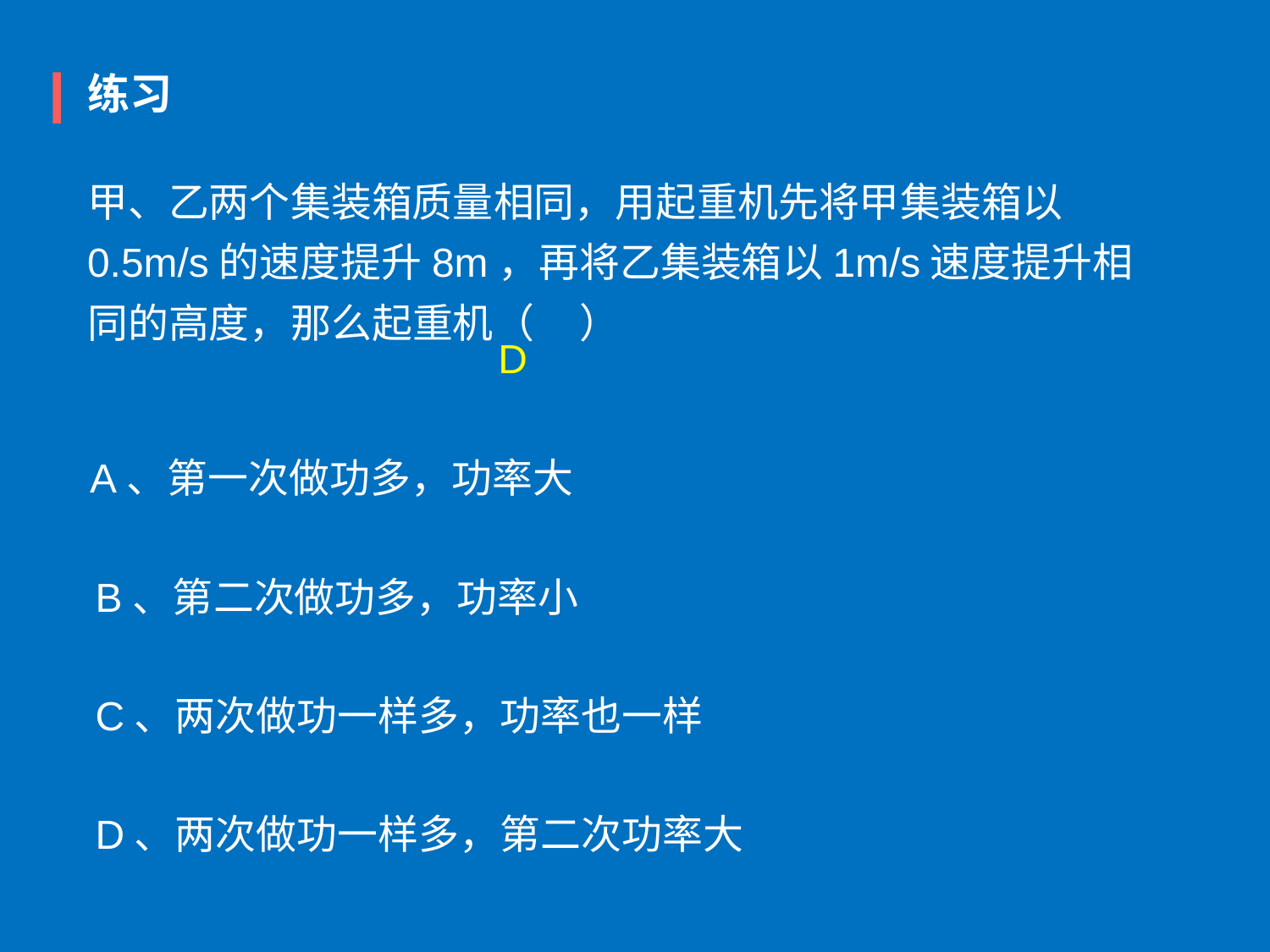

练习

甲、乙两个集装箱质量相同，用起重机先将甲集装箱以0.5m/s的速度提升8m，再将乙集装箱以1m/s速度提升相同的高度，那么起重机（     ）
D
A、第一次做功多，功率大

B、第二次做功多，功率小
C、两次做功一样多，功率也一样
D、两次做功一样多，第二次功率大